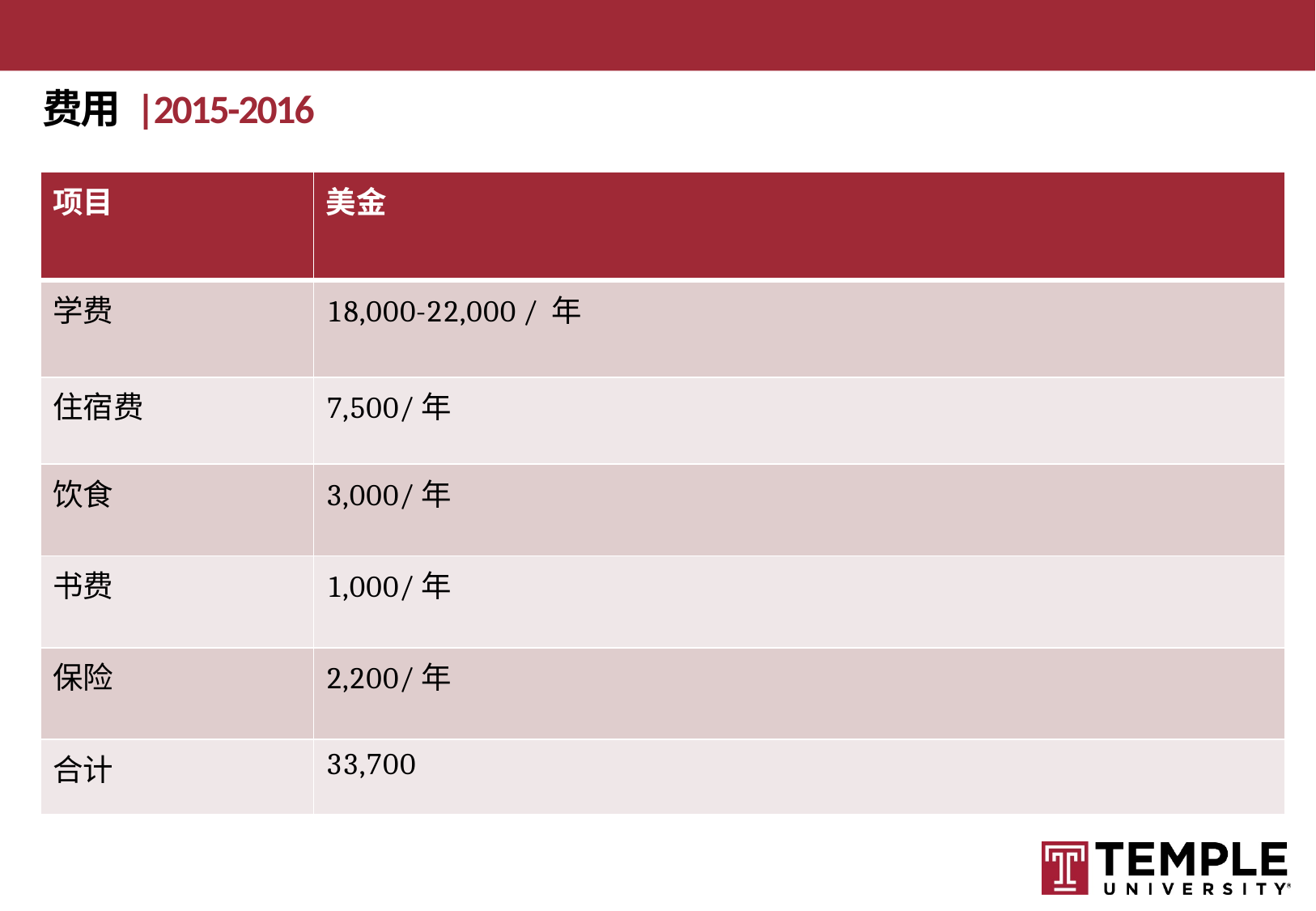

# 费用 |2015-2016
| 项目 | 美金 |
| --- | --- |
| 学费 | 18,000-22,000 / 年 |
| 住宿费 | 7,500/年 |
| 饮食 | 3,000/年 |
| 书费 | 1,000/年 |
| 保险 | 2,200/年 |
| 合计 | 33,700 |